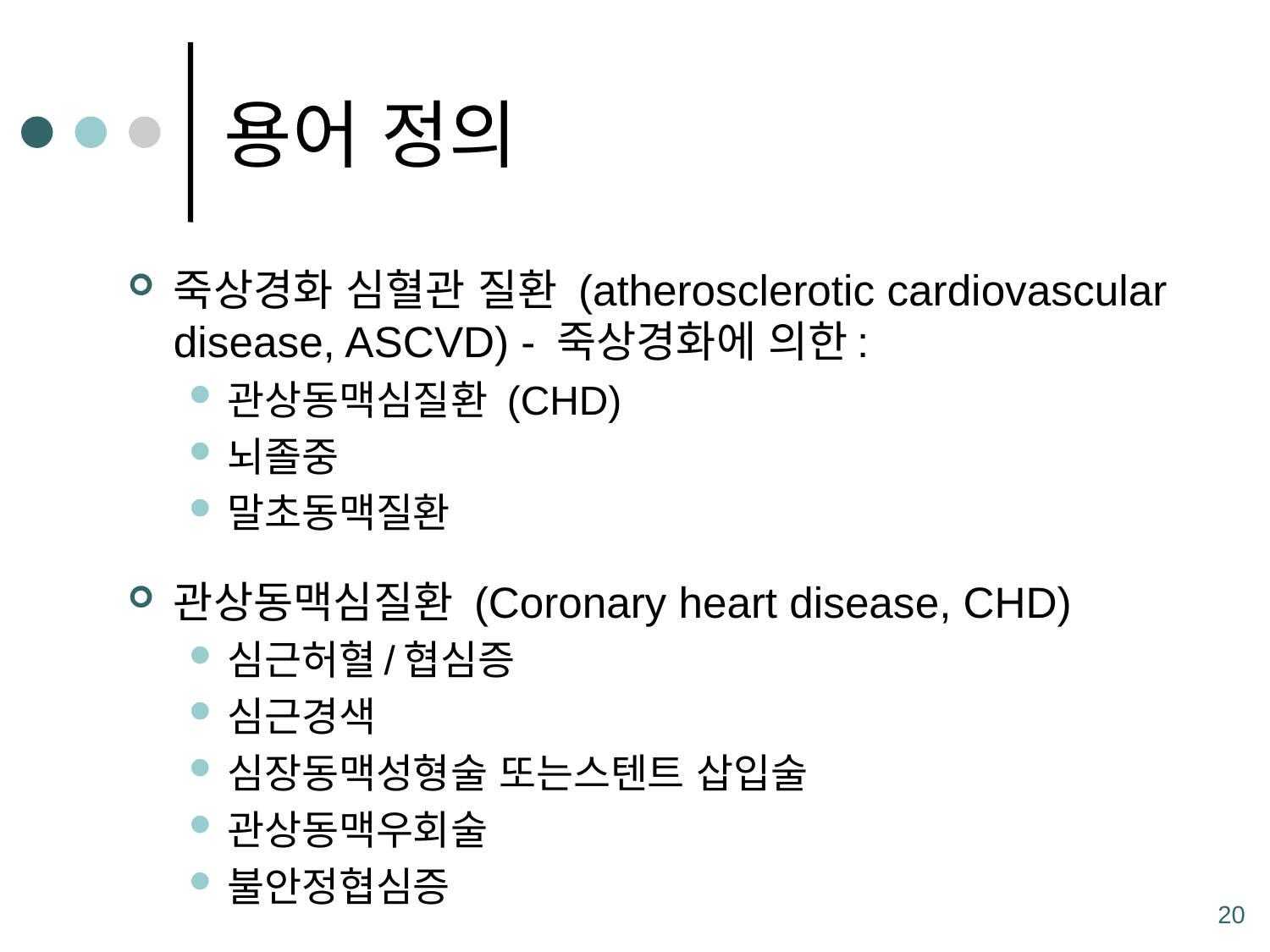

# 용어 정의
죽상경화 심혈관 질환 (atherosclerotic cardiovascular disease, ASCVD) - 죽상경화에 의한:
관상동맥심질환 (CHD)
뇌졸중
말초동맥질환

관상동맥심질환 (Coronary heart disease, CHD)
심근허혈/협심증
심근경색
심장동맥성형술 또는스텐트 삽입술
관상동맥우회술
불안정협심증

20